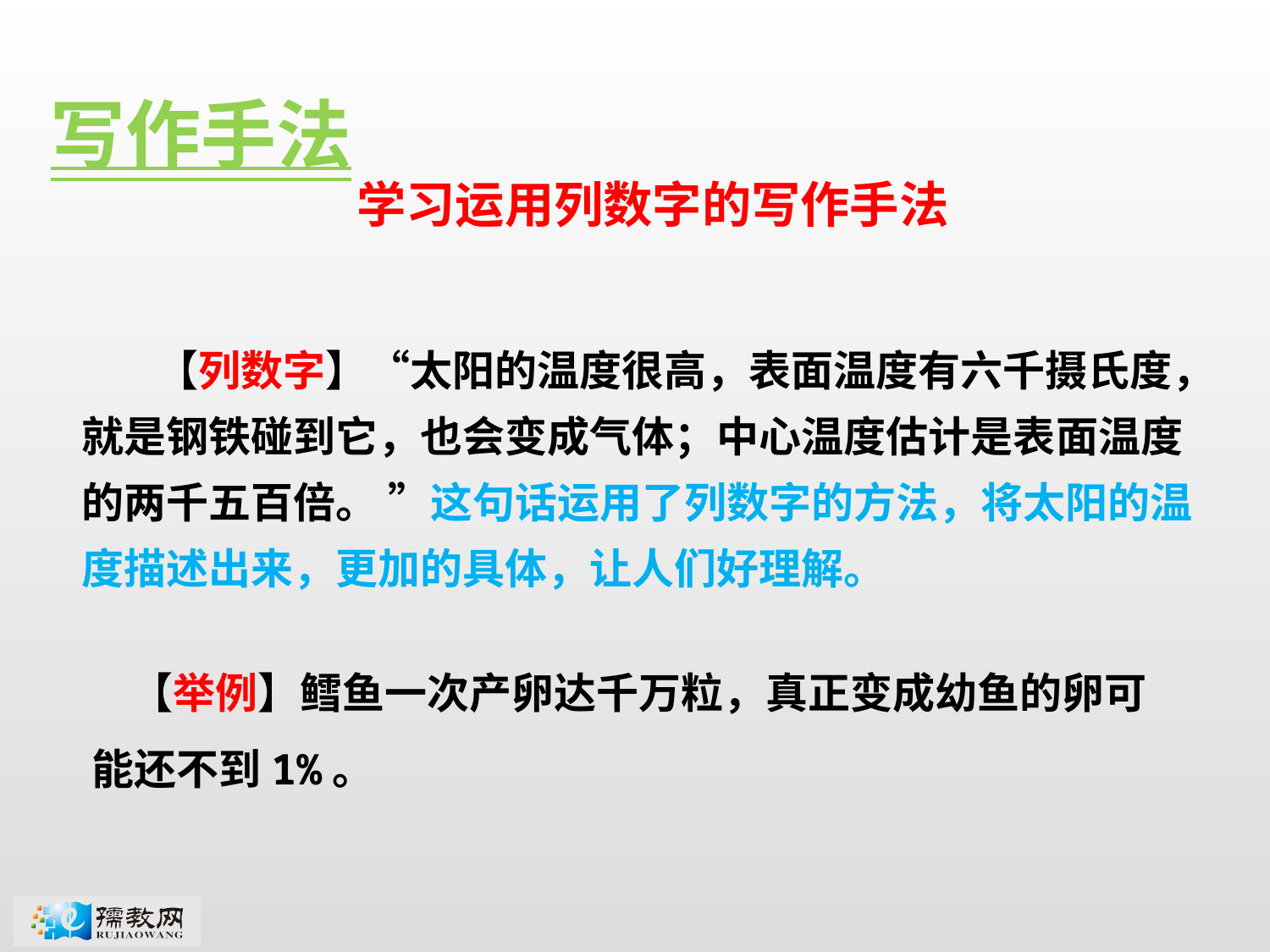

写作手法
学习运用列数字的写作手法
【列数字】“太阳的温度很高，表面温度有六千摄氏度，就是钢铁碰到它，也会变成气体；中心温度估计是表面温度的两千五百倍。 ”这句话运用了列数字的方法，将太阳的温度描述出来，更加的具体，让人们好理解。
   【举例】鳕鱼一次产卵达千万粒，真正变成幼鱼的卵可能还不到1%。